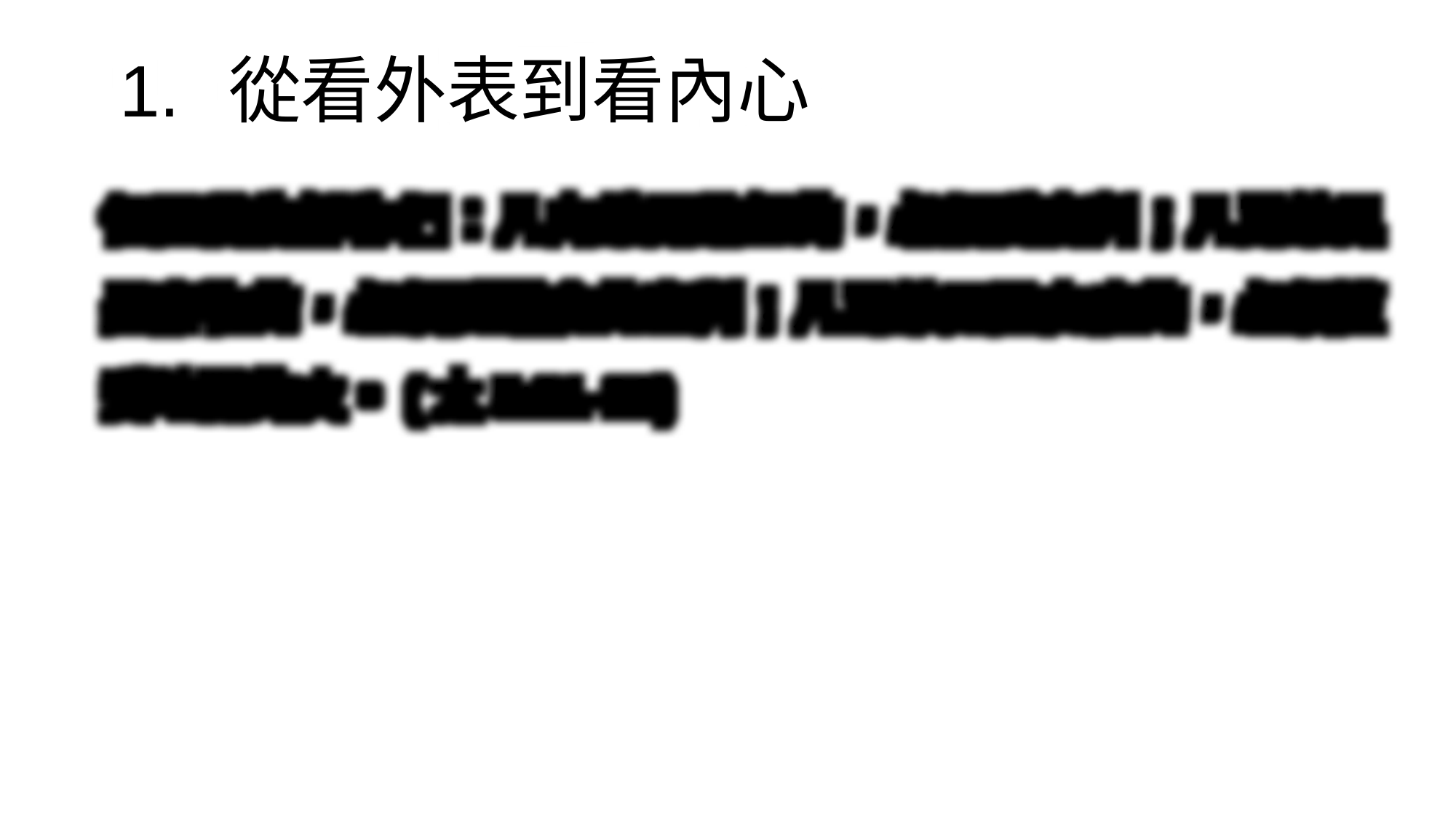

從看外表到看內心
但是我告訴你們：凡向弟兄動怒的，必須受審判；凡罵弟兄是廢物的，必須受議會的審判；凡罵弟兄是白痴的，必須遭受地獄的火。(太5:21-22)